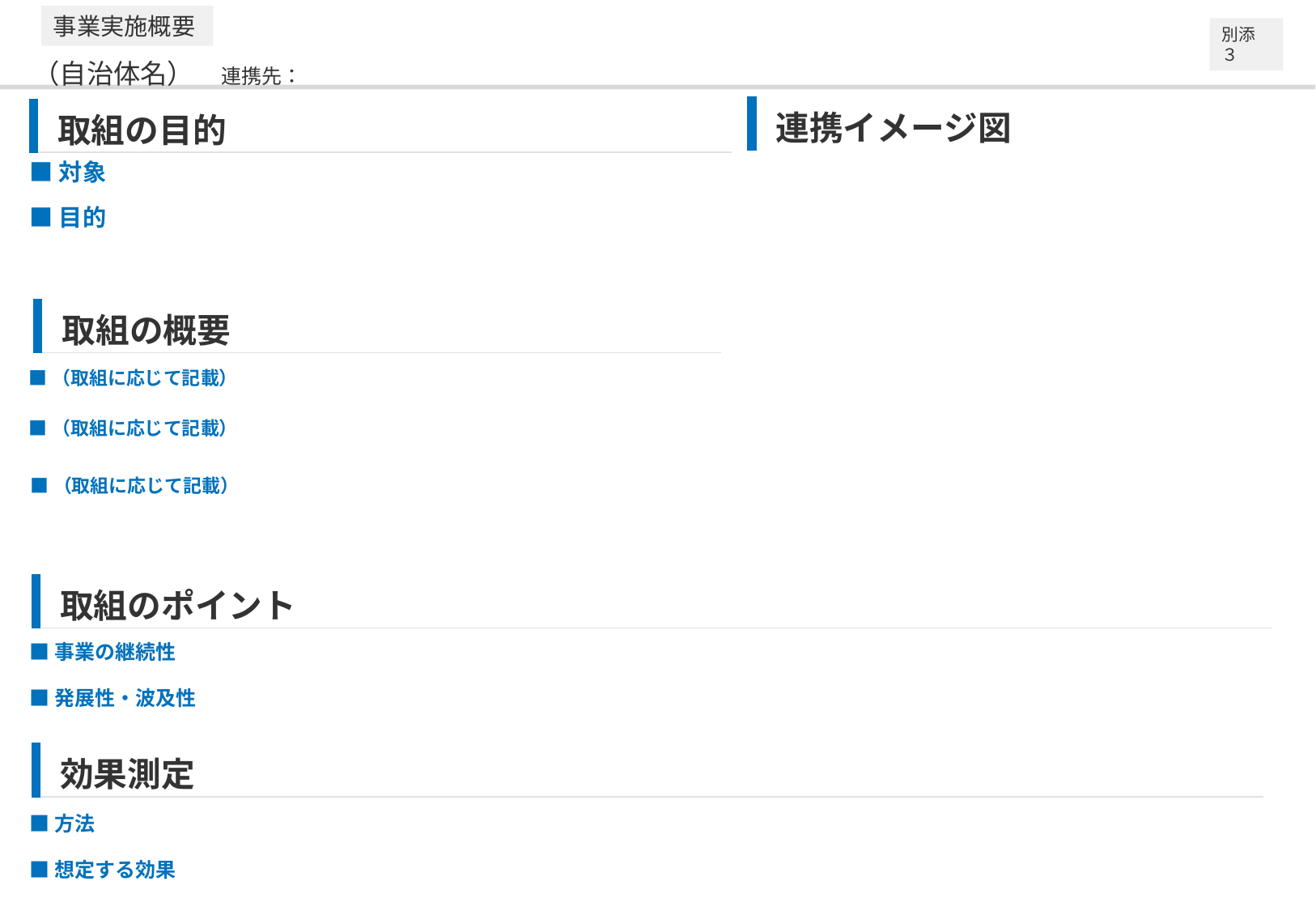

事業実施概要
別添３
# （自治体名）　連携先：
| 連携イメージ図 |
| --- |
| 取組の目的 |
| --- |
■対象
■目的
| 取組の概要 |
| --- |
■（取組に応じて記載）
■（取組に応じて記載）
■（取組に応じて記載）
| 取組のポイント |
| --- |
■事業の継続性
■発展性・波及性
| 効果測定 |
| --- |
■方法
■想定する効果